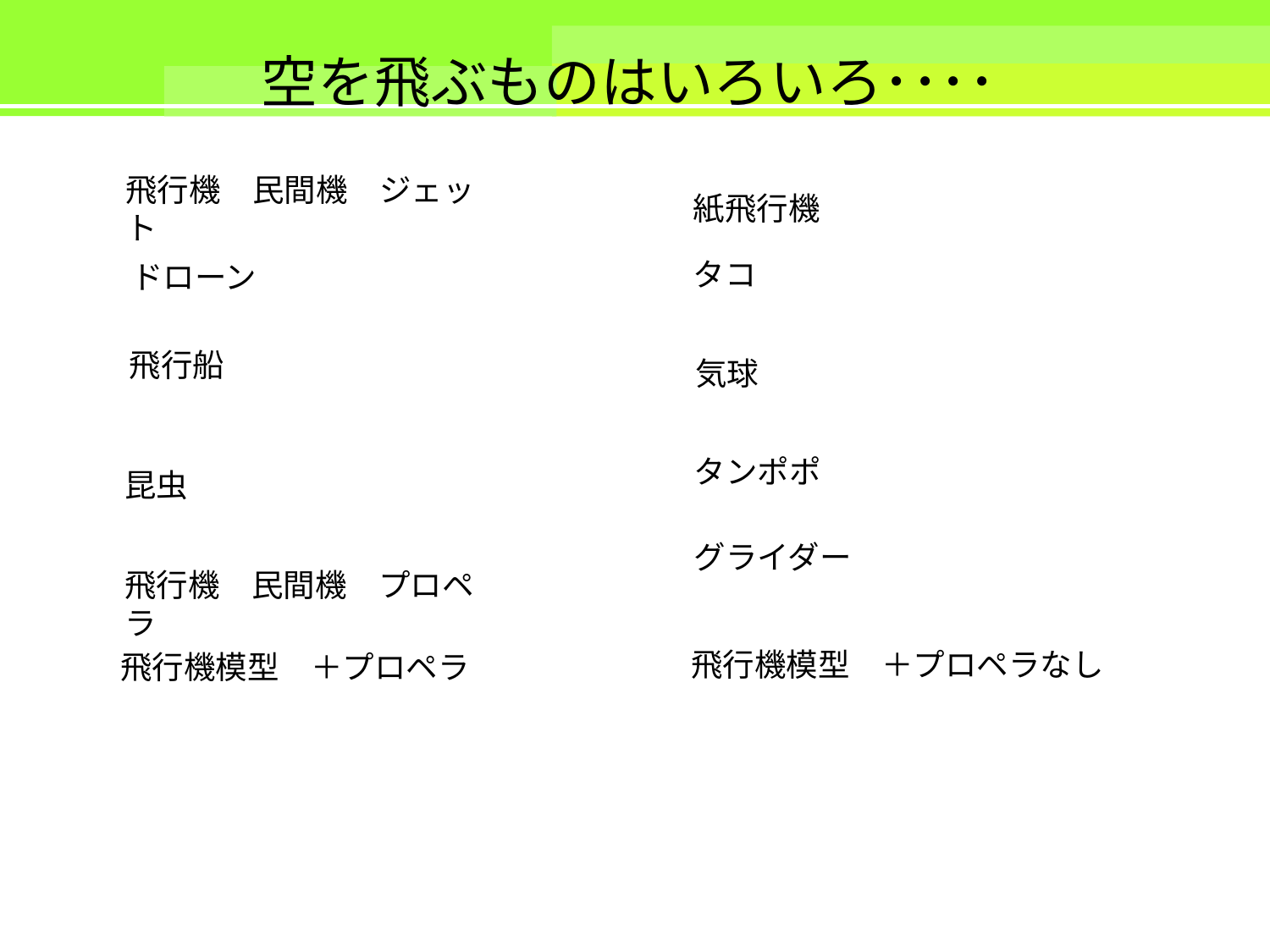

空を飛ぶものはいろいろ････
飛行機　民間機　ジェット
紙飛行機
タコ
ドローン
飛行船
気球
タンポポ
昆虫
グライダー
飛行機　民間機　プロペラ
飛行機模型　＋プロペラなし
飛行機模型　＋プロペラ